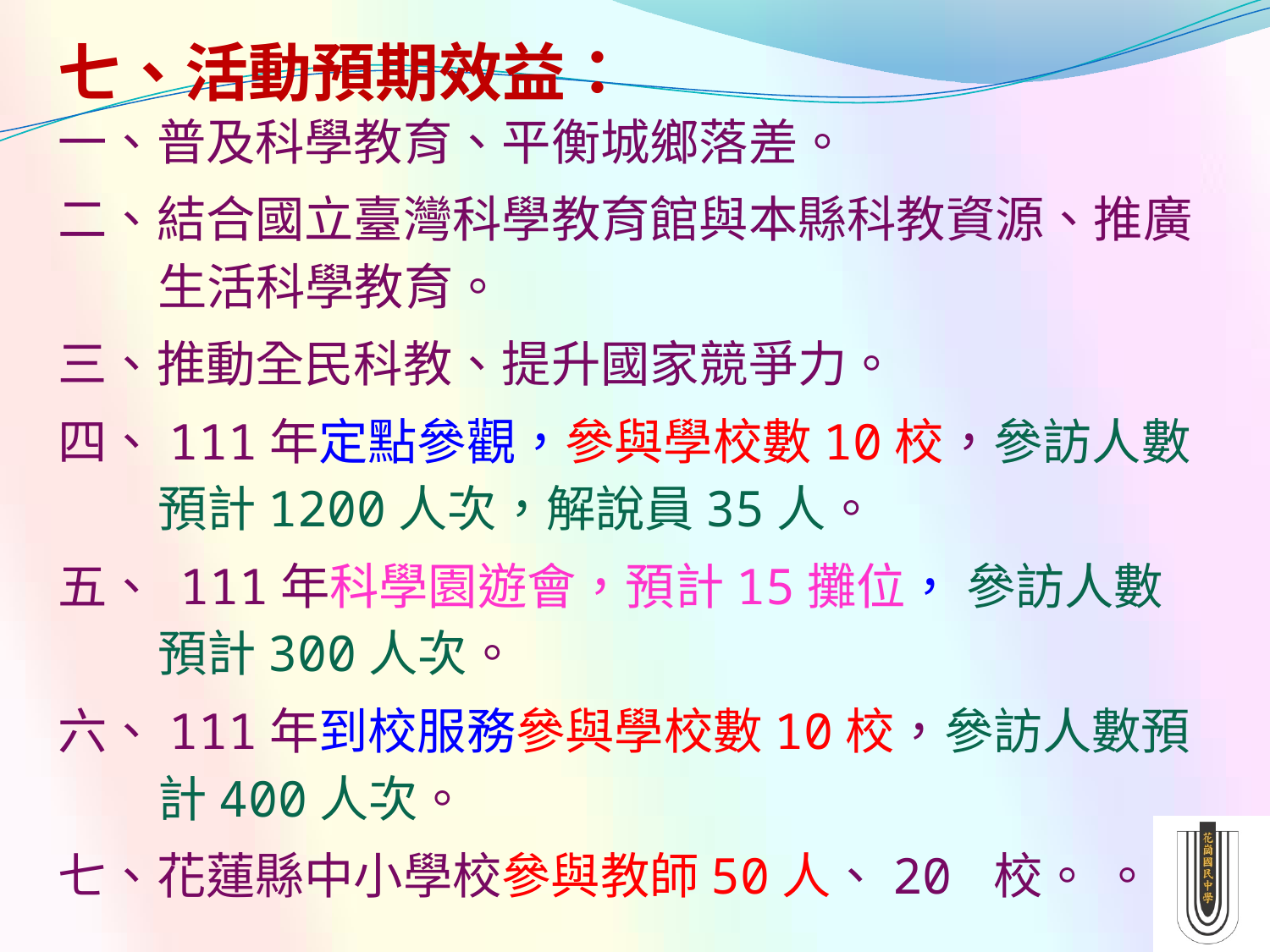

七、活動預期效益：
一、普及科學教育、平衡城鄉落差。
二、結合國立臺灣科學教育館與本縣科教資源、推廣生活科學教育。
三、推動全民科教、提升國家競爭力。
四、111年定點參觀，參與學校數10校，參訪人數預計1200人次，解說員35人。
五、 111年科學園遊會，預計15攤位， 參訪人數預計300人次。
六、111年到校服務參與學校數10校，參訪人數預計400人次。
七、花蓮縣中小學校參與教師50人、20 校。 。